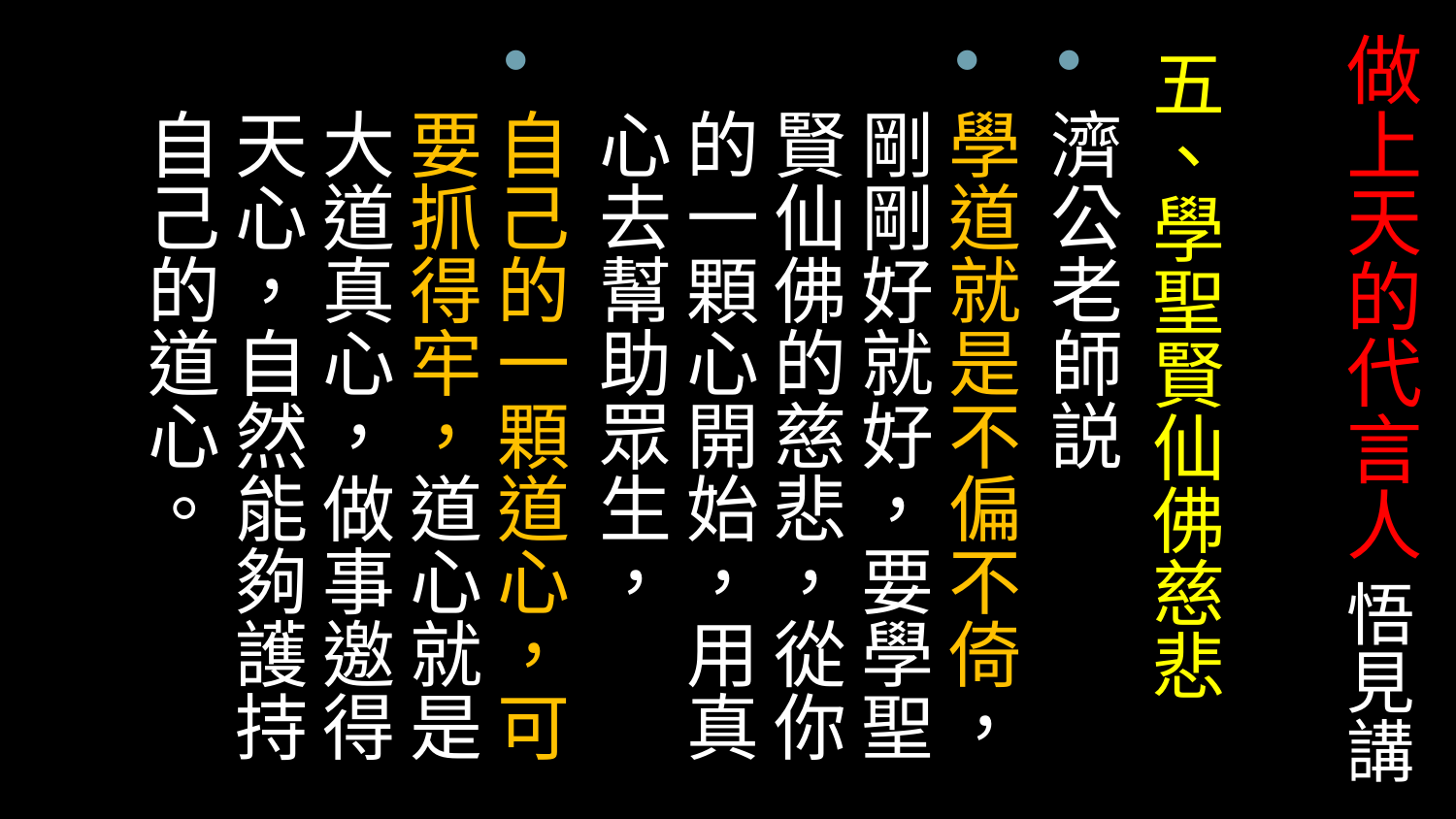

# 做上天的代言人 悟見講
五、學聖賢仙佛慈悲
濟公老師説
學道就是不偏不倚，剛剛好就好，要學聖賢仙佛的慈悲，從你的一顆心開始，用真心去幫助眾生，
自己的一顆道心，可要抓得牢，道心就是大道真心，做事邀得天心，自然能夠護持自己的道心。